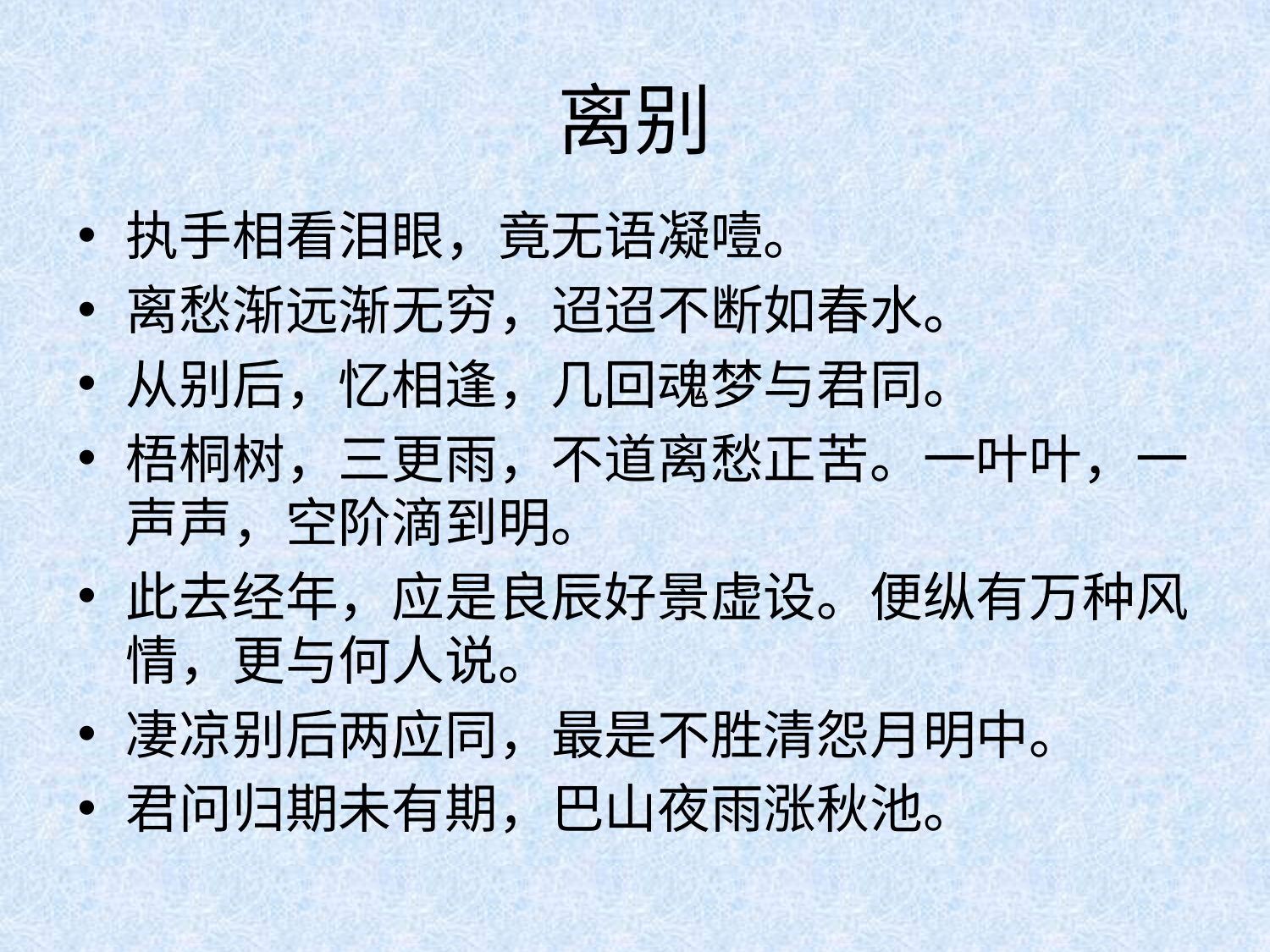

# 离别
执手相看泪眼，竟无语凝噎。
离愁渐远渐无穷，迢迢不断如春水。
从别后，忆相逢，几回魂梦与君同。
梧桐树，三更雨，不道离愁正苦。一叶叶，一声声，空阶滴到明。
此去经年，应是良辰好景虚设。便纵有万种风情，更与何人说。
凄凉别后两应同，最是不胜清怨月明中。
君问归期未有期，巴山夜雨涨秋池。